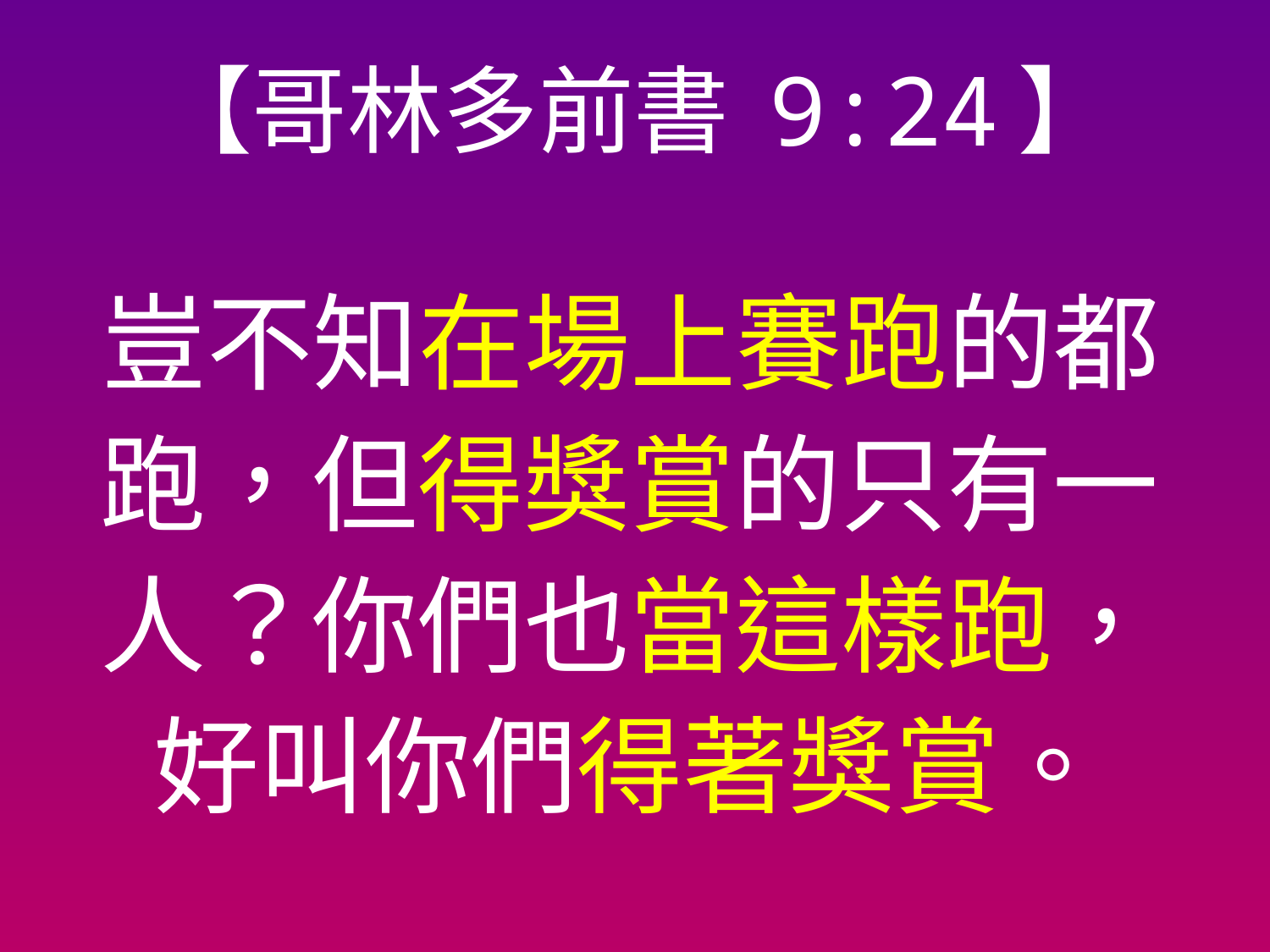

# 【哥林多前書 9:24】
豈不知在場上賽跑的都跑，但得獎賞的只有一人？你們也當這樣跑，好叫你們得著獎賞。